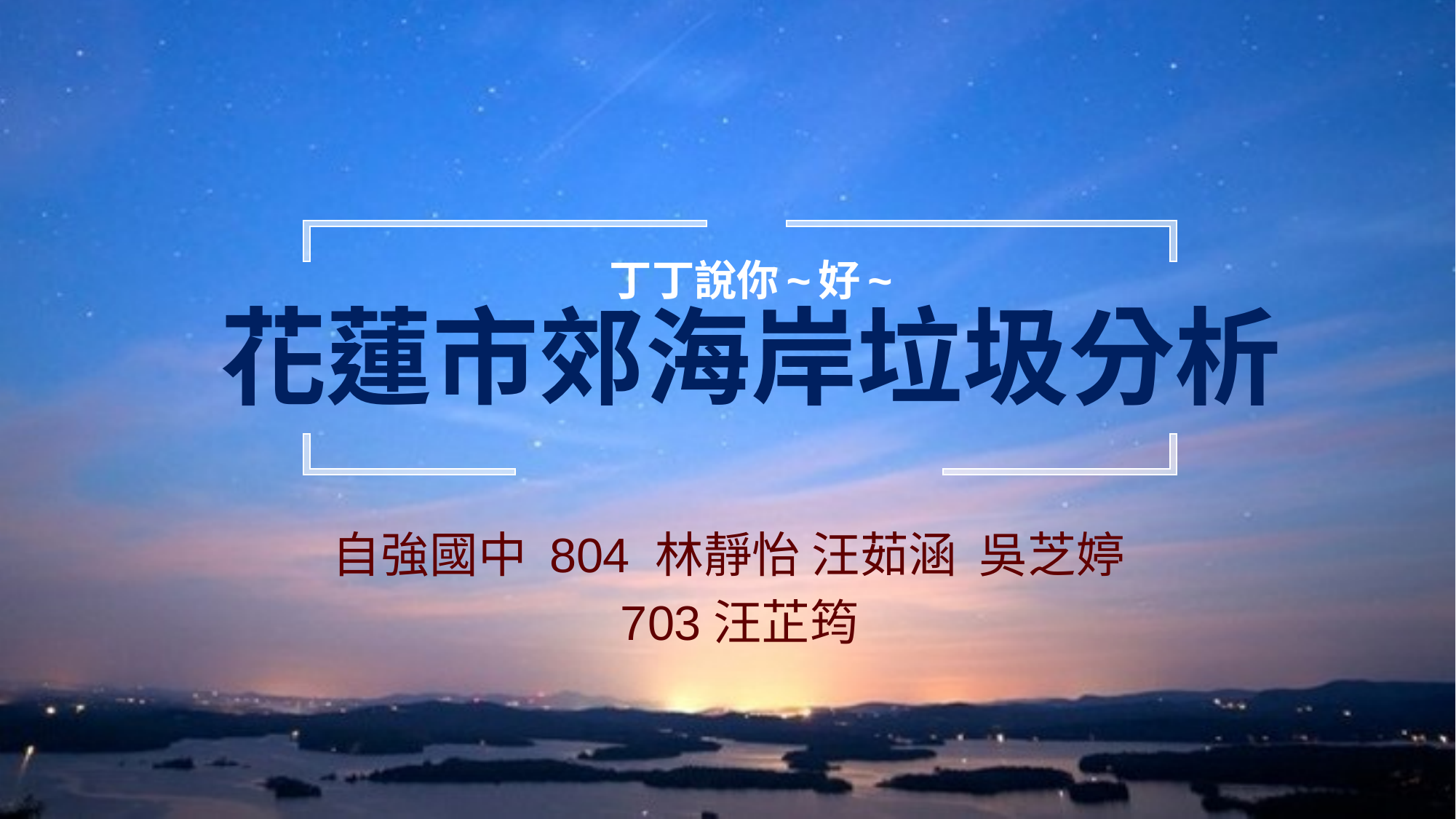

# 丁丁說你~好~ 花蓮市郊海岸垃圾分析
自強國中 804 林靜怡 汪茹涵  吳芝婷
703汪芷筠